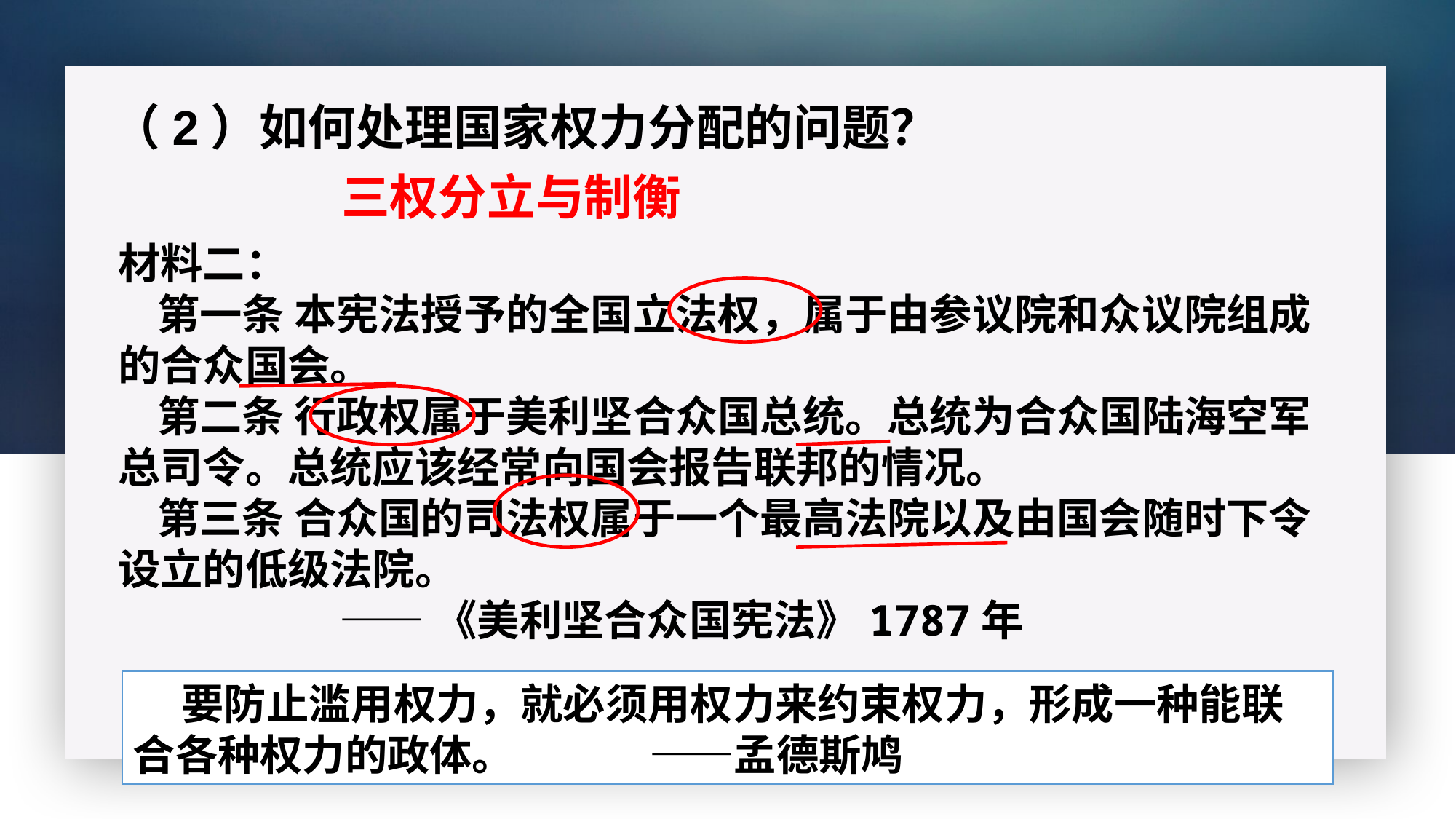

（2）如何处理国家权力分配的问题？
三权分立与制衡
材料二：
   第一条 本宪法授予的全国立法权，属于由参议院和众议院组成的合众国会。
   第二条 行政权属于美利坚合众国总统。总统为合众国陆海空军总司令。总统应该经常向国会报告联邦的情况。
   第三条 合众国的司法权属于一个最高法院以及由国会随时下令设立的低级法院。
                       ——《美利坚合众国宪法》1787年

    要防止滥用权力，就必须用权力来约束权力，形成一种能联合各种权力的政体。              ——孟德斯鸠